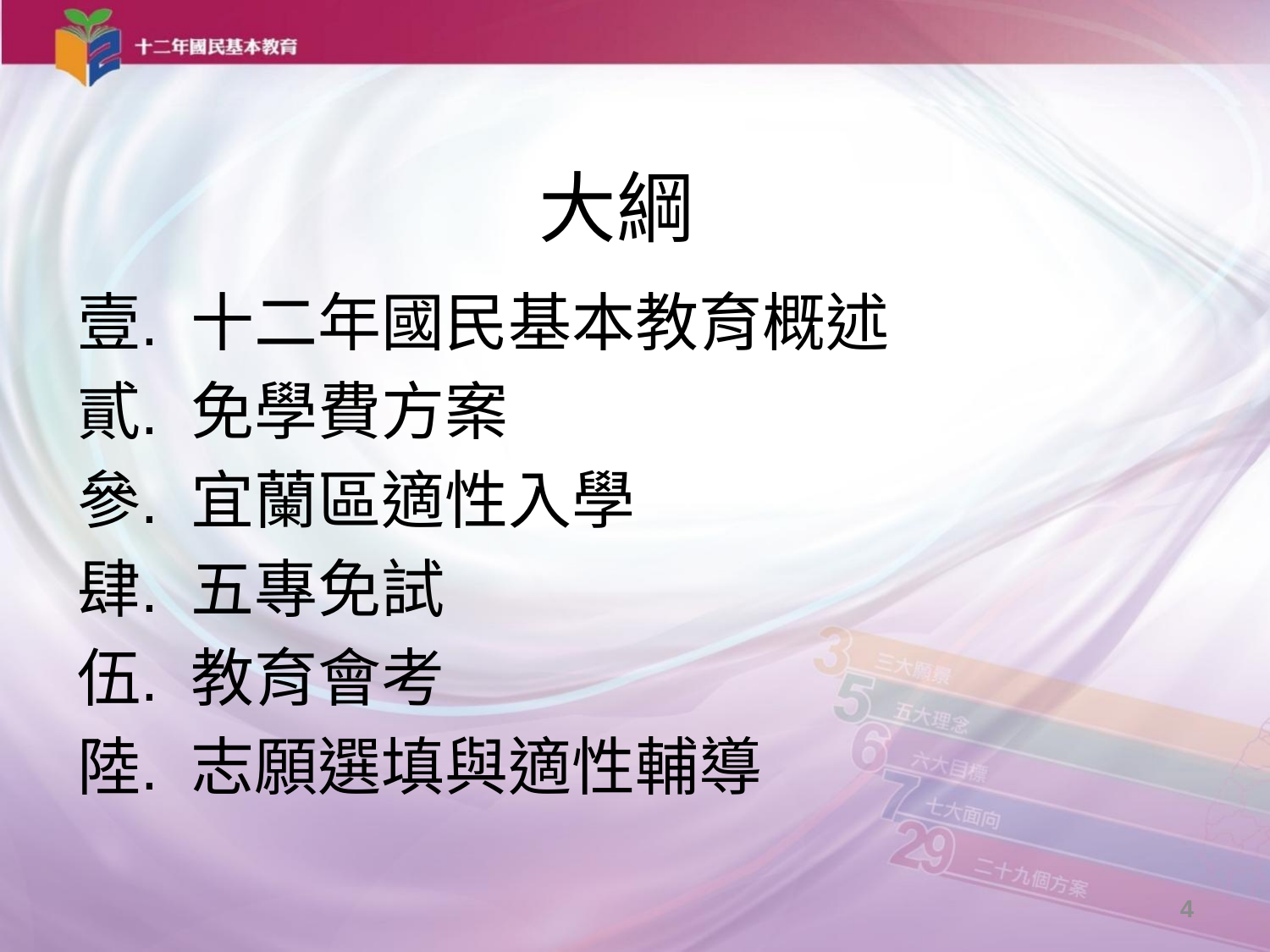

大綱
十二年國民基本教育概述
免學費方案
宜蘭區適性入學
五專免試
教育會考
志願選填與適性輔導
4